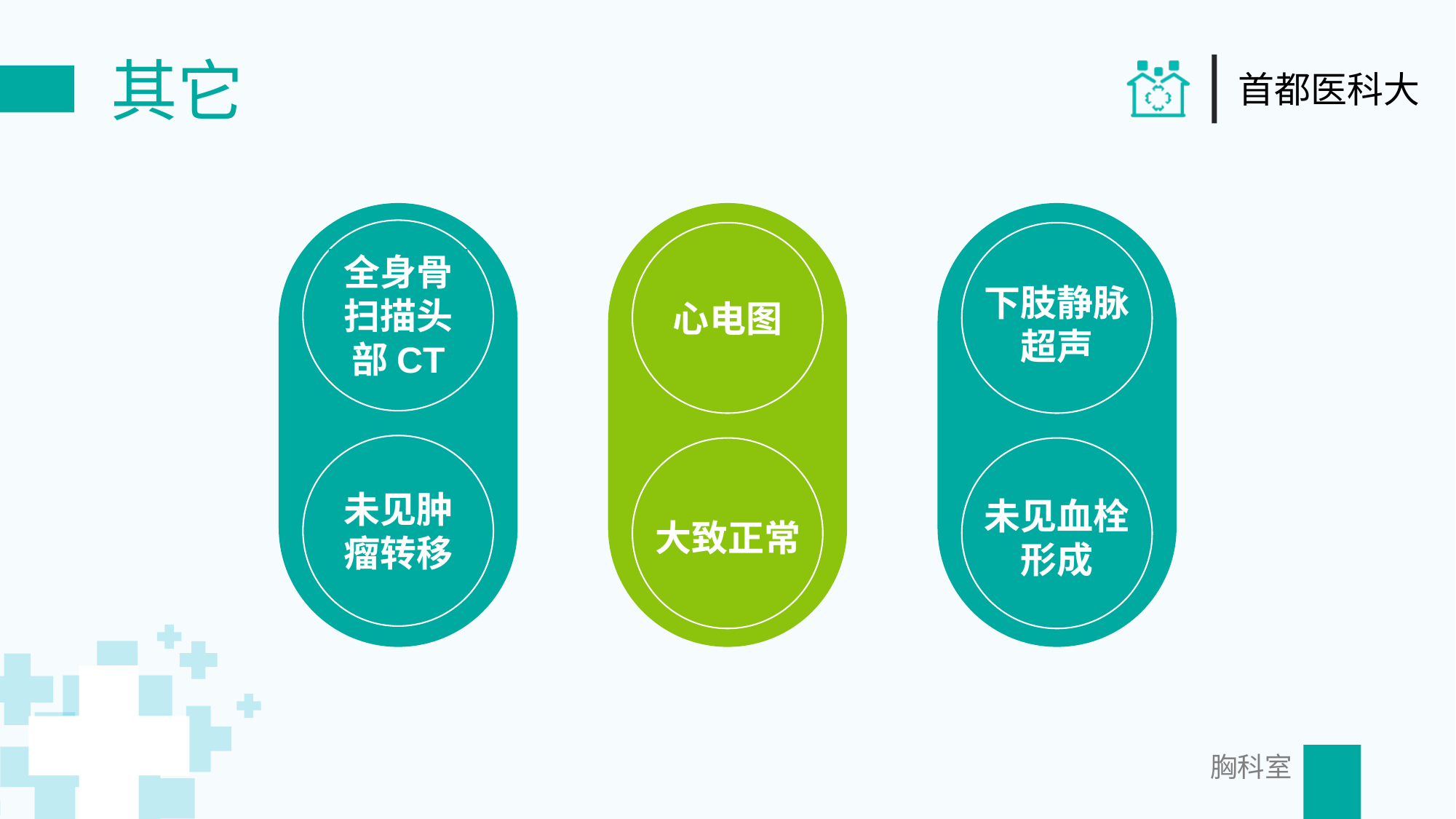

# 其它

全身骨扫描头部CT
下肢静脉超声
心电图

未见肿瘤转移
未见血栓形成
大致正常